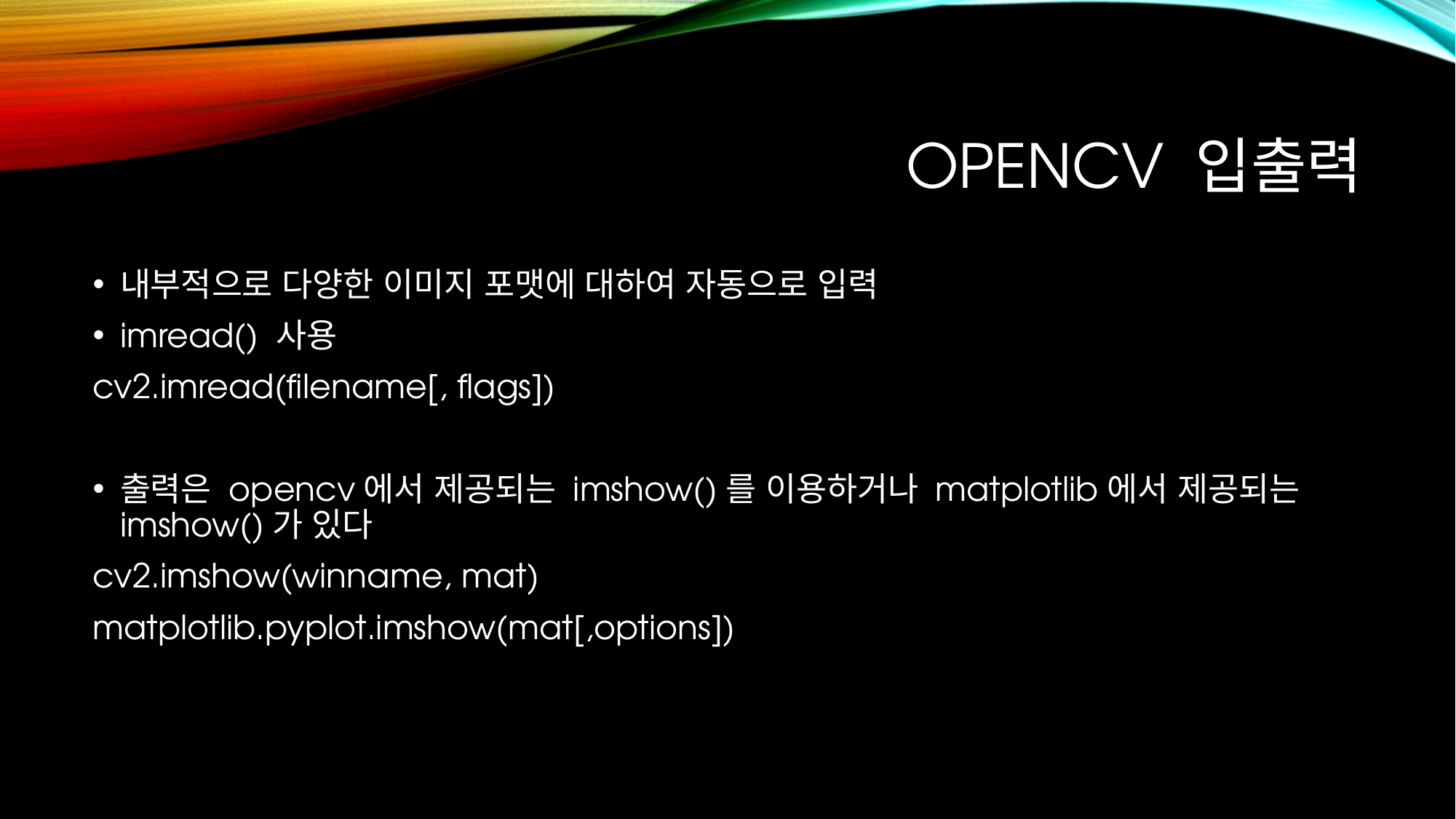

# Opencv 입출력
내부적으로 다양한 이미지 포맷에 대하여 자동으로 입력
imread() 사용
cv2.imread(filename[, flags])

출력은 opencv에서 제공되는 imshow()를 이용하거나 matplotlib에서 제공되는 imshow()가 있다
cv2.imshow(winname, mat)
matplotlib.pyplot.imshow(mat[,options])